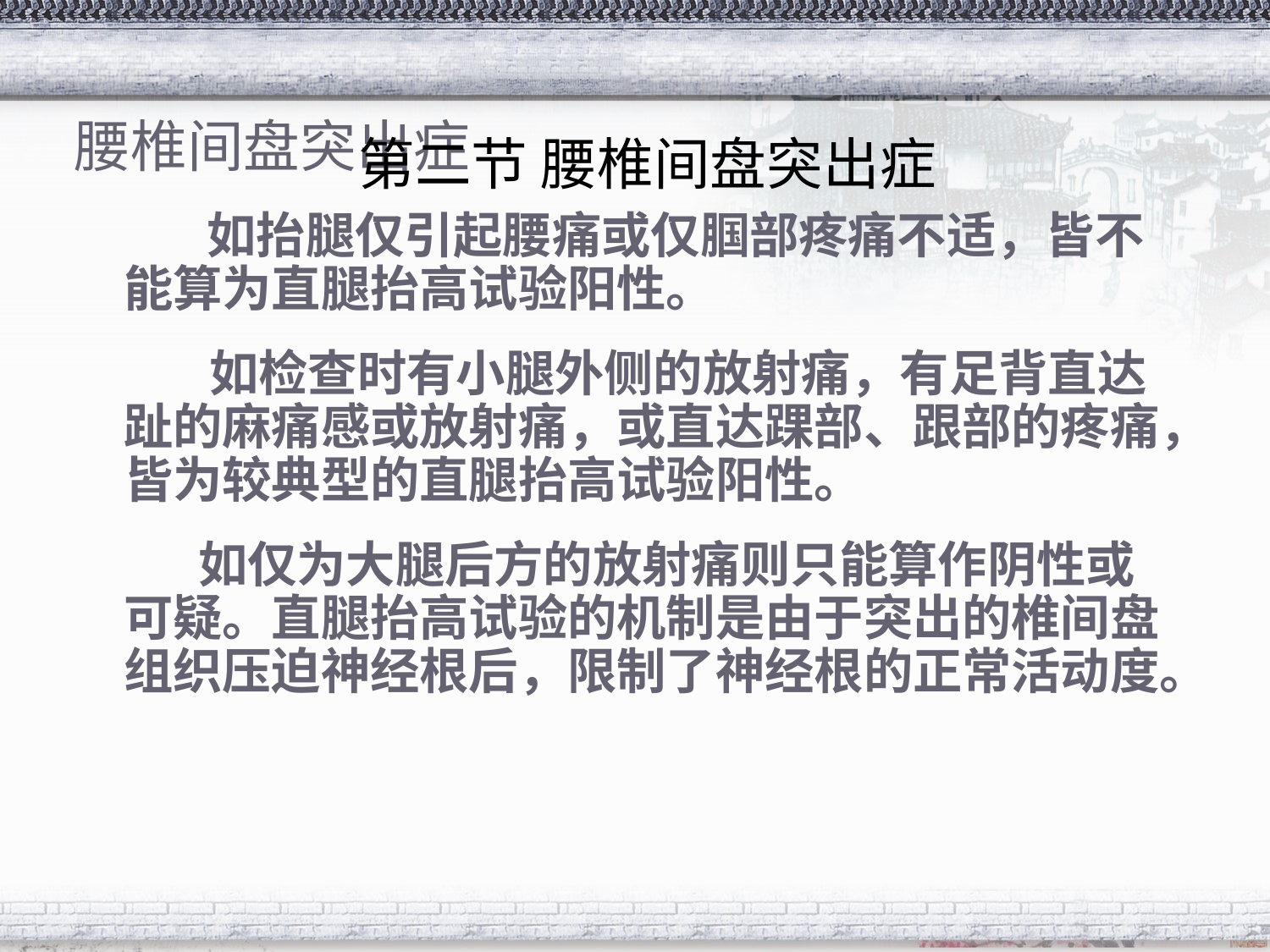

# 腰椎间盘突出症
第二节 腰椎间盘突出症
           如抬腿仅引起腰痛或仅腘部疼痛不适，皆不能算为直腿抬高试验阳性。
           如检查时有小腿外侧的放射痛，有足背直达 趾的麻痛感或放射痛，或直达踝部、跟部的疼痛，皆为较典型的直腿抬高试验阳性。
          如仅为大腿后方的放射痛则只能算作阴性或可疑。直腿抬高试验的机制是由于突出的椎间盘组织压迫神经根后，限制了神经根的正常活动度。